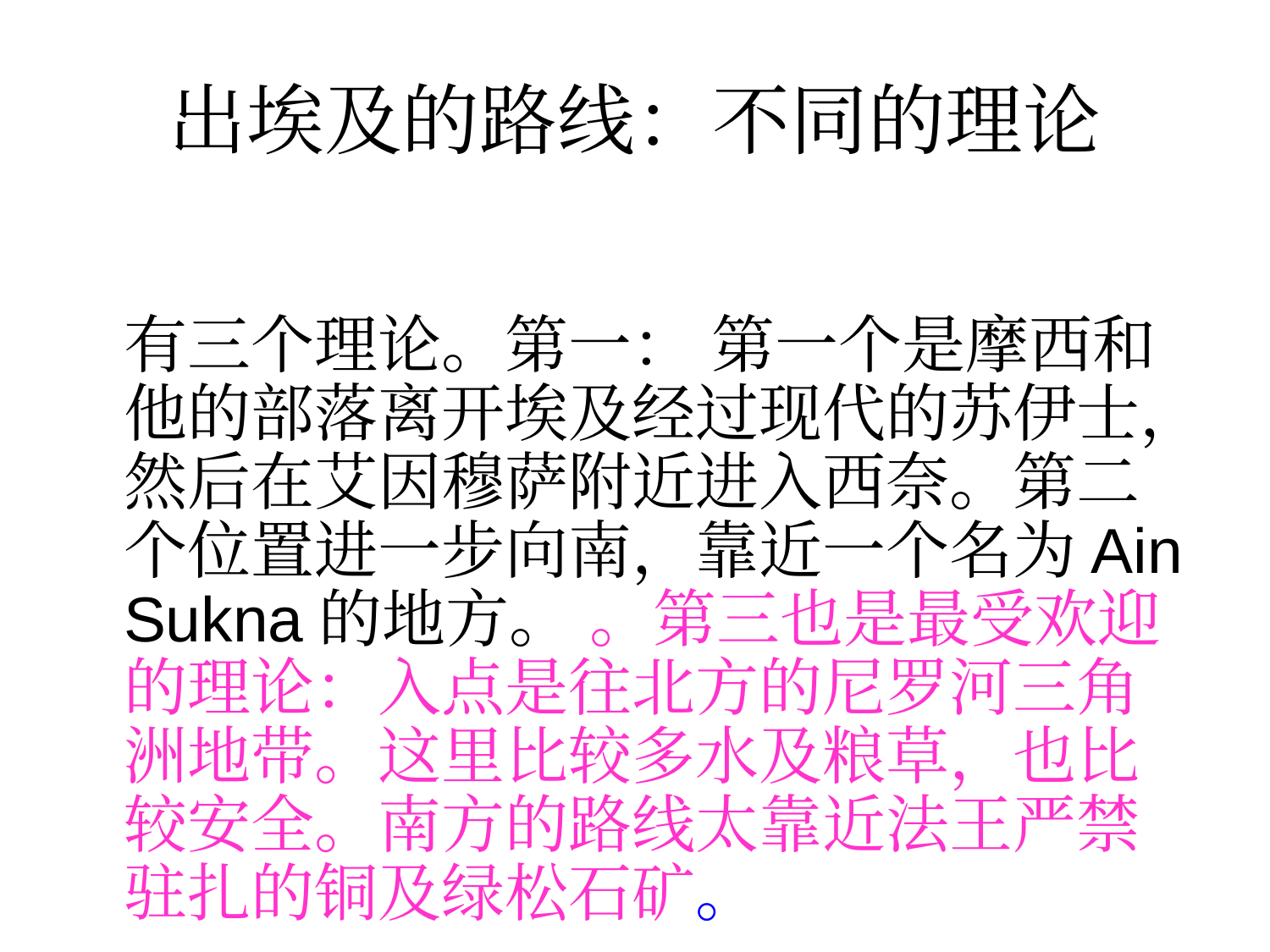

# 出埃及的路线：不同的理论
	有三个理论。第一： 第一个是摩西和他的部落离开埃及经过现代的苏伊士，然后在艾因穆萨附近进入西奈。第二个位置进一步向南，靠近一个名为Ain Sukna的地方。 。第三也是最受欢迎的理论：入点是往北方的尼罗河三角洲地带。这里比较多水及粮草，也比较安全。南方的路线太靠近法王严禁驻扎的铜及绿松石矿。